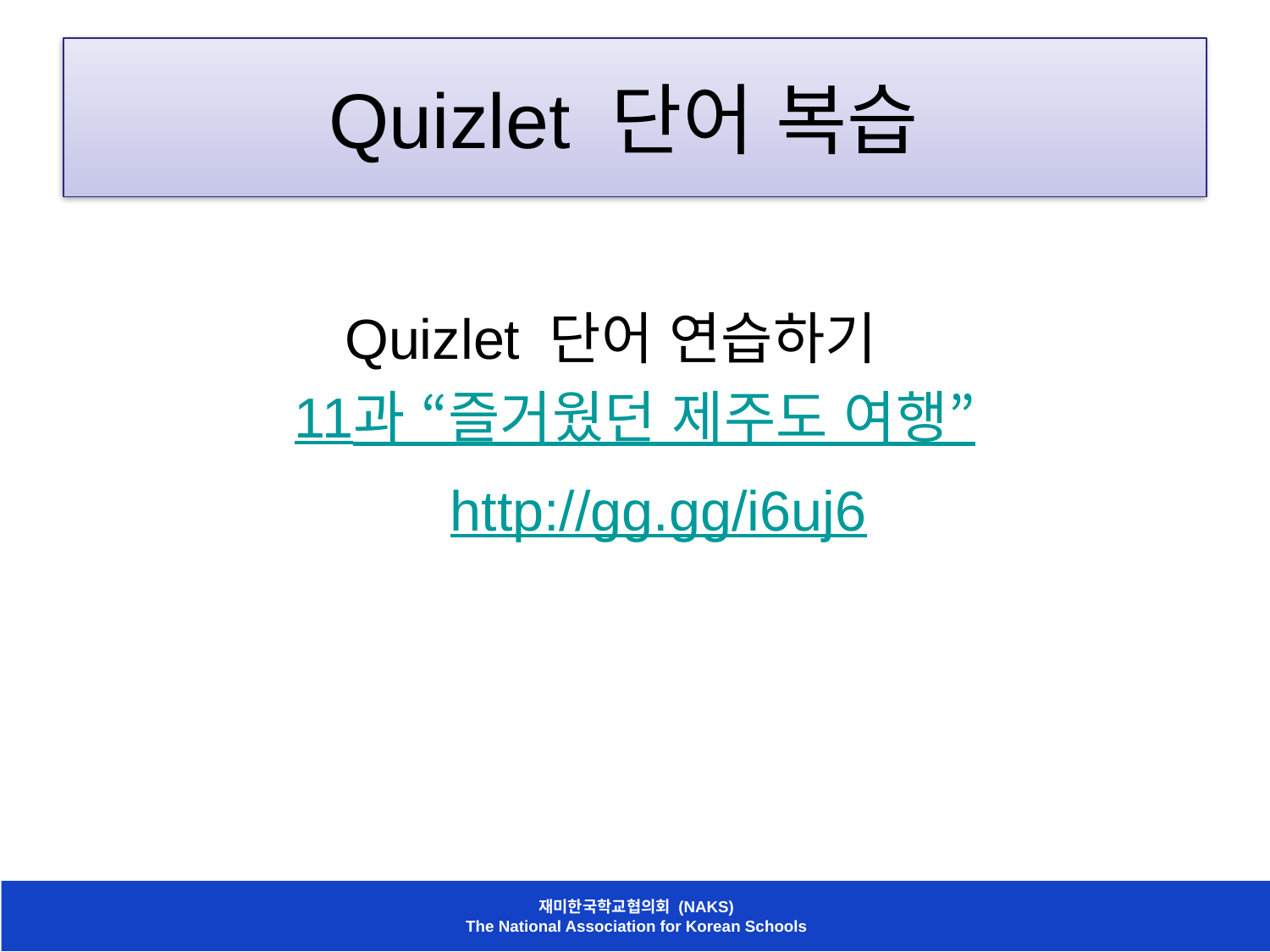

# Quizlet 단어 복습

Quizlet 단어 연습하기
11과 “즐거웠던 제주도 여행”
   http://gg.gg/i6uj6

재미한국학교협의회 (NAKS)
The National Association for Korean Schools